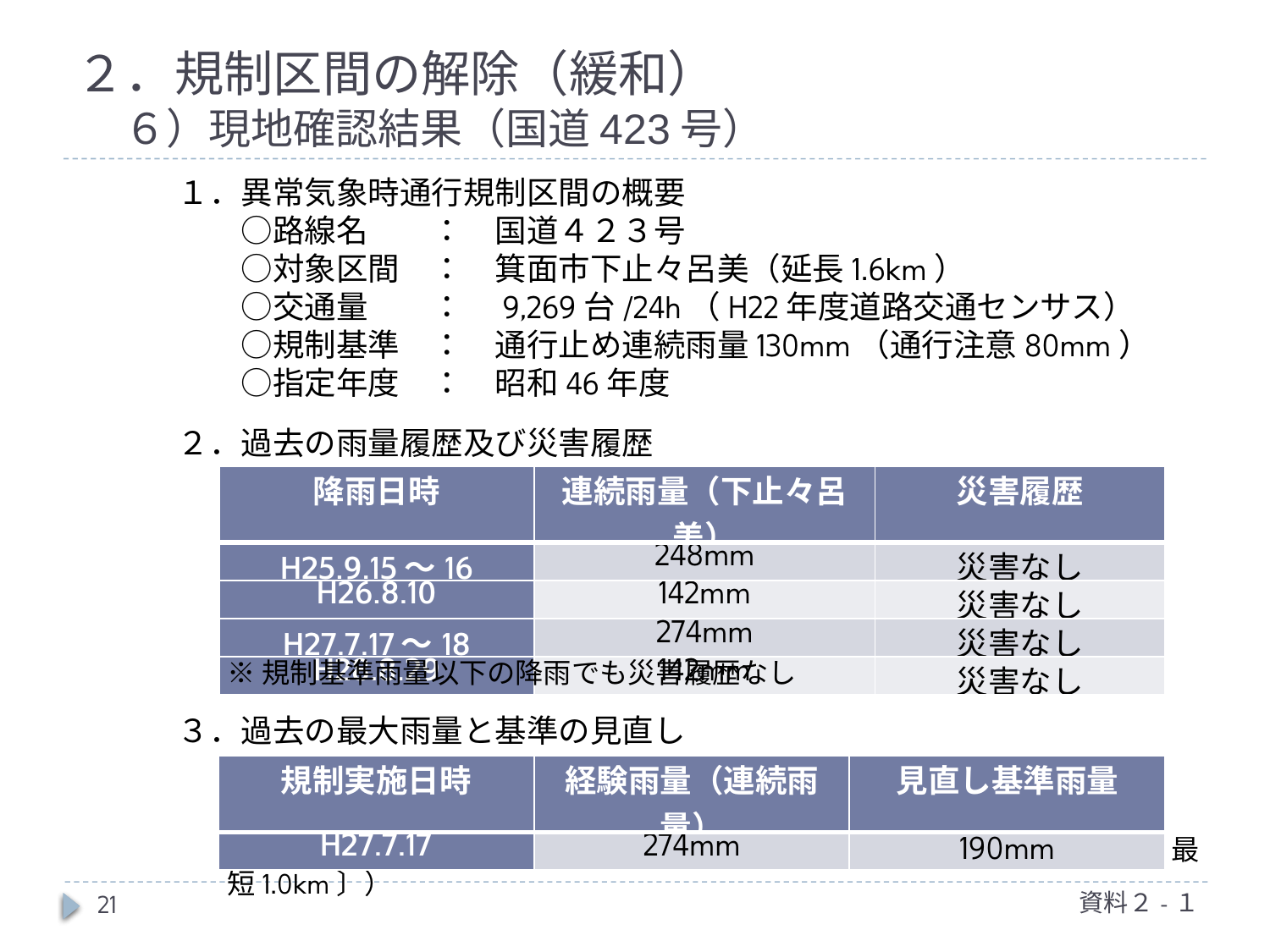

# ２．規制区間の解除（緩和） 　 ６）現地確認結果（国道423号）
１．異常気象時通行規制区間の概要
　　○路線名	：　国道４２３号
　　○対象区間	：　箕面市下止々呂美（延長1.6km）
　　○交通量	：　9,269台/24h（H22年度道路交通センサス）
　　○規制基準	：　通行止め連続雨量130mm（通行注意80mm）
　　○指定年度	：　昭和46年度

２．過去の雨量履歴及び災害履歴

３．過去の最大雨量と基準の見直し

| 降雨日時 | 連続雨量（下止々呂美） | 災害履歴 |
| --- | --- | --- |
| H25.9.15～16 | 248mm | 災害なし |
| H26.8.10 | 142mm | 災害なし |
| H27.7.17～18 | 274mm | 災害なし |
| H28.8.29 | 142mm | 災害なし |
※規制基準雨量以下の降雨でも災害履歴なし
| 規制実施日時 | 経験雨量（連続雨量） | 見直し基準雨量 |
| --- | --- | --- |
| H27.7.17 | 274mm | 190mm |
※雨量観測所　下止々呂美（観測所からの距離 １．５ｋｍ〔最長2.0km、最短1.0km〕）
資料２-１
21